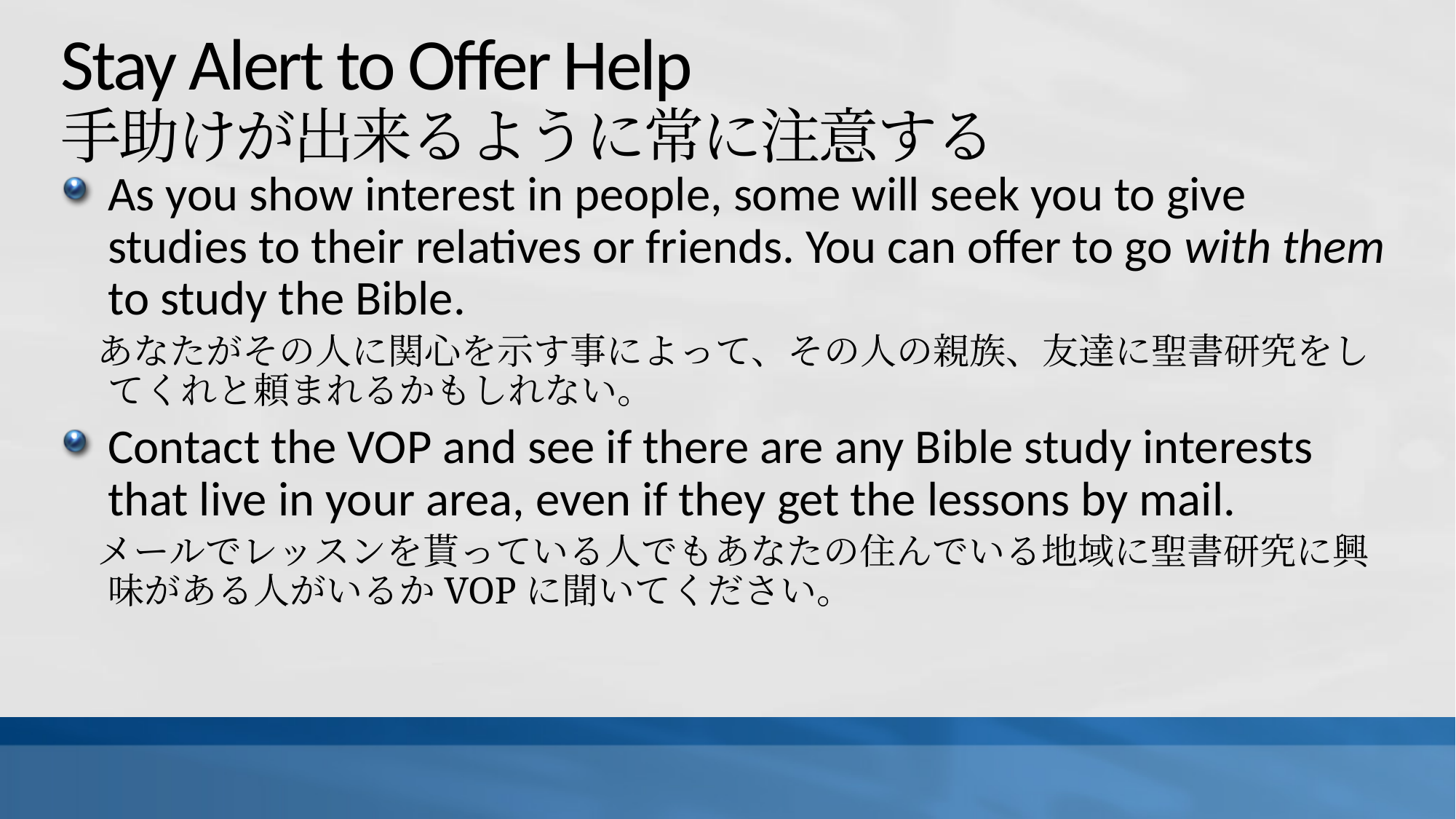

# Stay Alert to Offer Help 手助けが出来るように常に注意する
As you show interest in people, some will seek you to give studies to their relatives or friends. You can offer to go with them to study the Bible.
　あなたがその人に関心を示す事によって、その人の親族、友達に聖書研究をしてくれと頼まれるかもしれない。
Contact the VOP and see if there are any Bible study interests that live in your area, even if they get the lessons by mail.
　メールでレッスンを貰っている人でもあなたの住んでいる地域に聖書研究に興味がある人がいるかVOPに聞いてください。